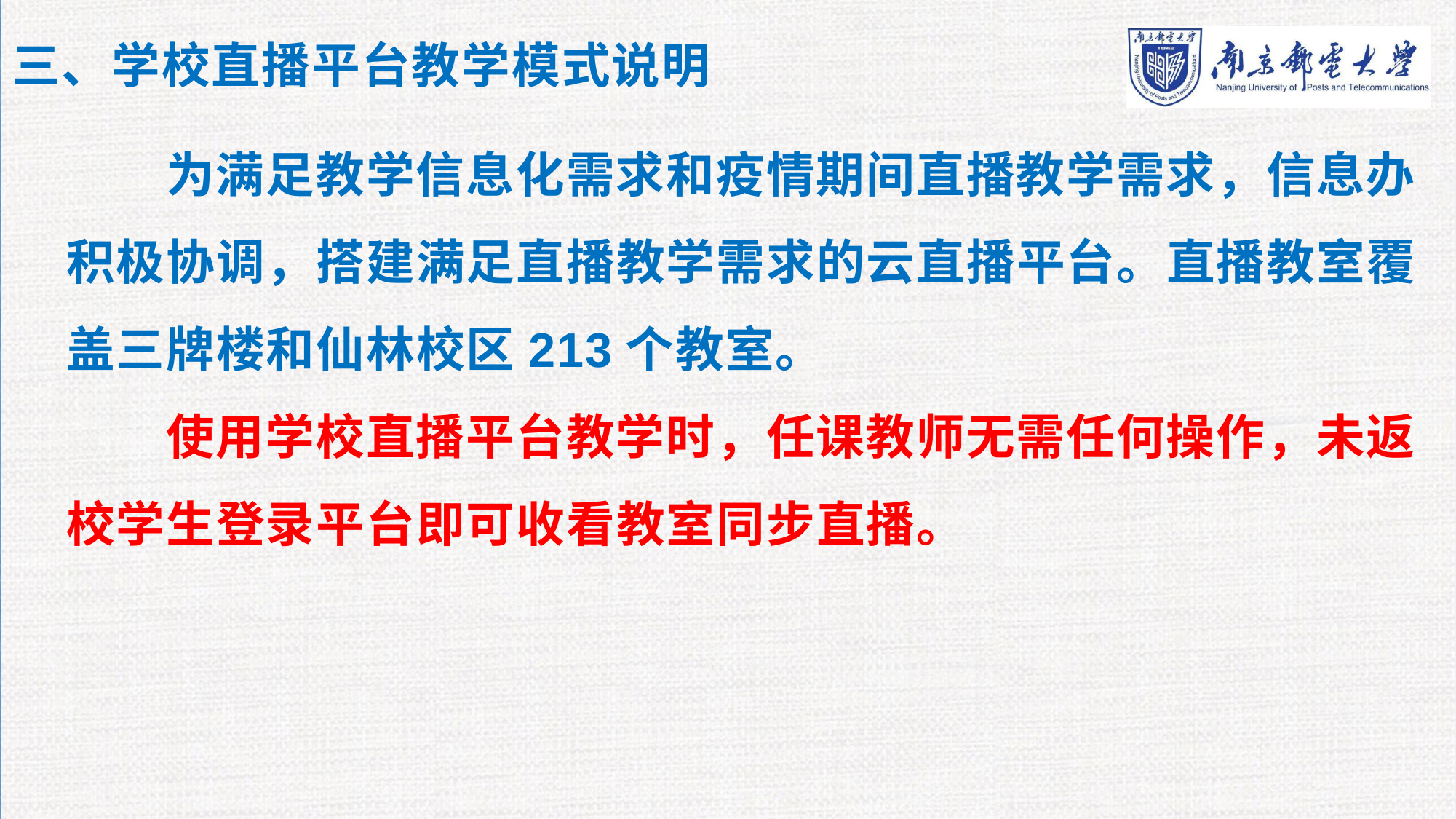

三、学校直播平台教学模式说明
       为满足教学信息化需求和疫情期间直播教学需求，信息办积极协调，搭建满足直播教学需求的云直播平台。直播教室覆盖三牌楼和仙林校区213个教室。
       使用学校直播平台教学时，任课教师无需任何操作，未返校学生登录平台即可收看教室同步直播。